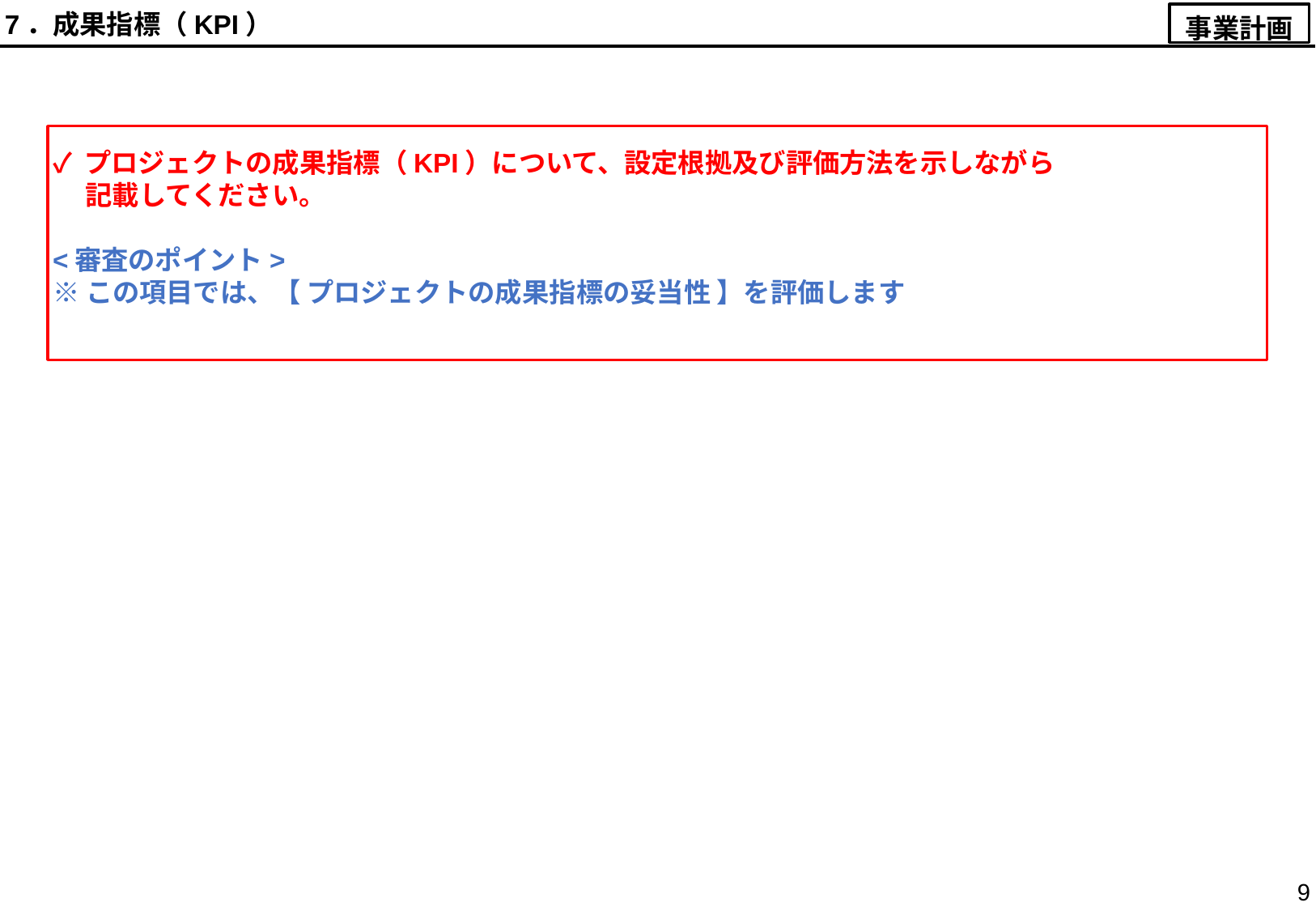

7．成果指標（KPI）
事業計画
✓ プロジェクトの成果指標（KPI）について、設定根拠及び評価方法を示しながら
　 記載してください。

<審査のポイント>
※この項目では、【 プロジェクトの成果指標の妥当性 】を評価します

9